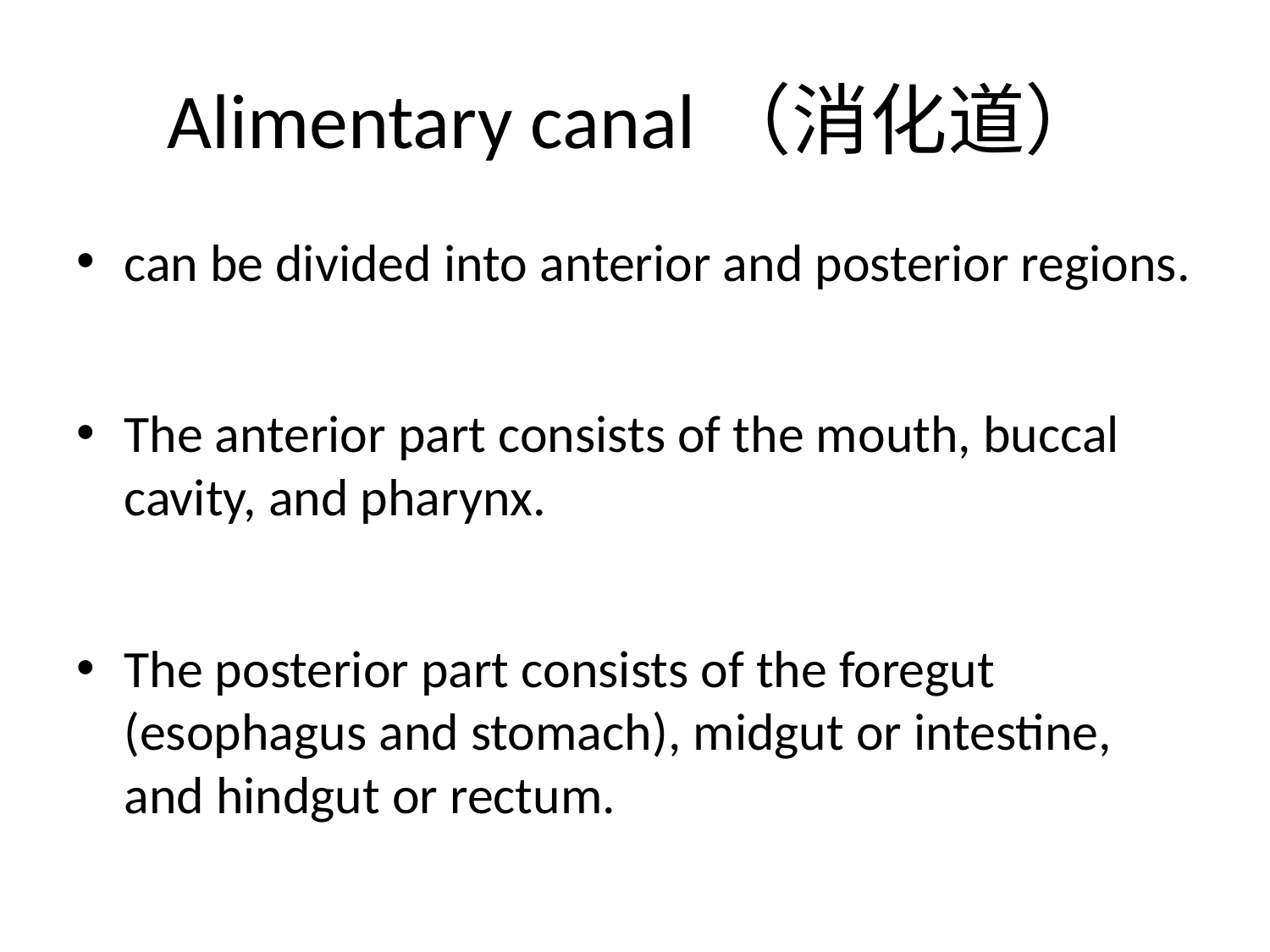

# Alimentary canal（消化道）
can be divided into anterior and posterior regions.
The anterior part consists of the mouth, buccal cavity, and pharynx.
The posterior part consists of the foregut (esophagus and stomach), midgut or intestine, and hindgut or rectum.